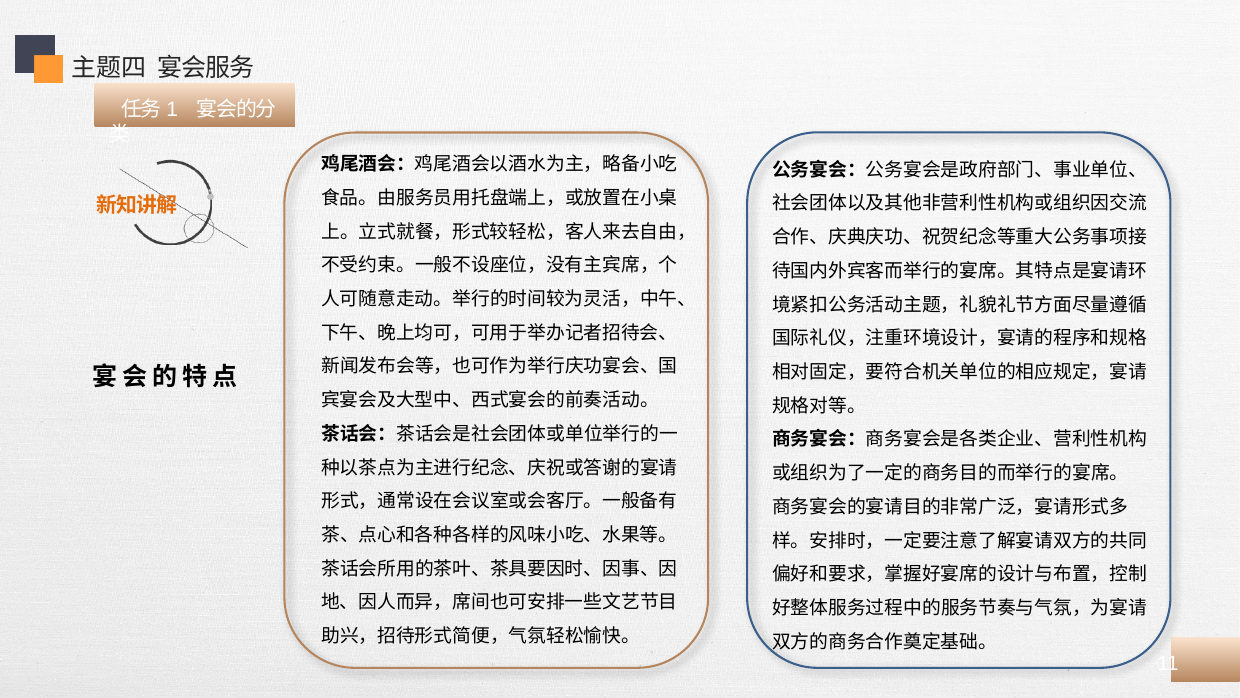

主题四  宴会服务

鸡尾酒会：鸡尾酒会以酒水为主，略备小吃食品。由服务员用托盘端上，或放置在小桌上。立式就餐，形式较轻松，客人来去自由，不受约束。一般不设座位，没有主宾席，个人可随意走动。举行的时间较为灵活，中午、下午、晚上均可，可用于举办记者招待会、新闻发布会等，也可作为举行庆功宴会、国宾宴会及大型中、西式宴会的前奏活动。
茶话会：茶话会是社会团体或单位举行的一种以茶点为主进行纪念、庆祝或答谢的宴请形式，通常设在会议室或会客厅。一般备有茶、点心和各种各样的风味小吃、水果等。茶话会所用的茶叶、茶具要因时、因事、因地、因人而异，席间也可安排一些文艺节目助兴，招待形式简便，气氛轻松愉快。

 任务1   宴会的分类

公务宴会：公务宴会是政府部门、事业单位、社会团体以及其他非营利性机构或组织因交流合作、庆典庆功、祝贺纪念等重大公务事项接待国内外宾客而举行的宴席。其特点是宴请环境紧扣公务活动主题，礼貌礼节方面尽量遵循国际礼仪，注重环境设计，宴请的程序和规格相对固定，要符合机关单位的相应规定，宴请规格对等。
商务宴会：商务宴会是各类企业、营利性机构或组织为了一定的商务目的而举行的宴席。
商务宴会的宴请目的非常广泛，宴请形式多样。安排时，一定要注意了解宴请双方的共同偏好和要求，掌握好宴席的设计与布置，控制好整体服务过程中的服务节奏与气氛，为宴请双方的商务合作奠定基础。

 宴会的特点